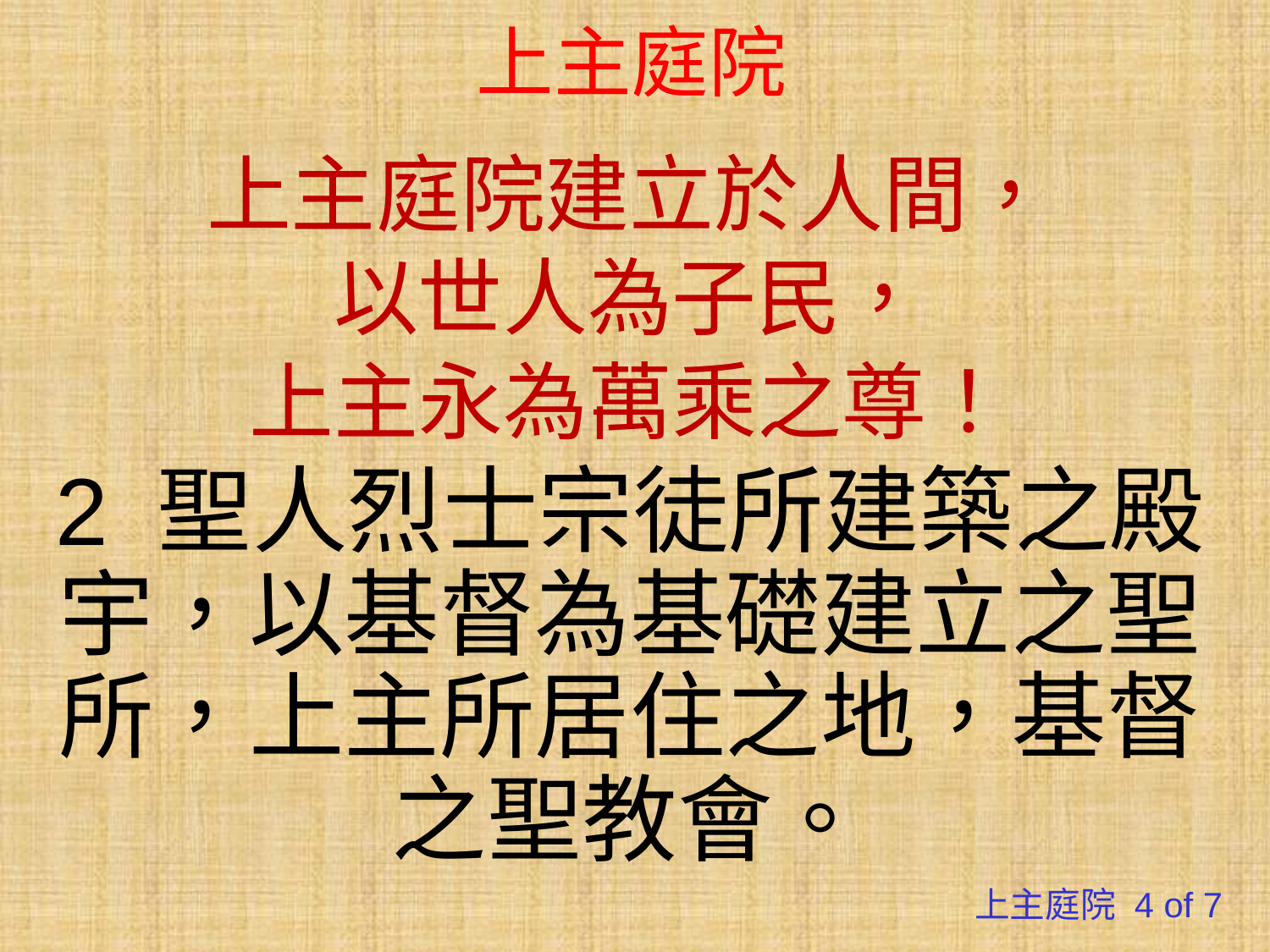

# 上主庭院
上主庭院建立於人間，
以世人為子民，
上主永為萬乘之尊！
2 聖人烈士宗徒所建築之殿宇，以基督為基礎建立之聖所，上主所居住之地，基督之聖教會。
上主庭院 4 of 7